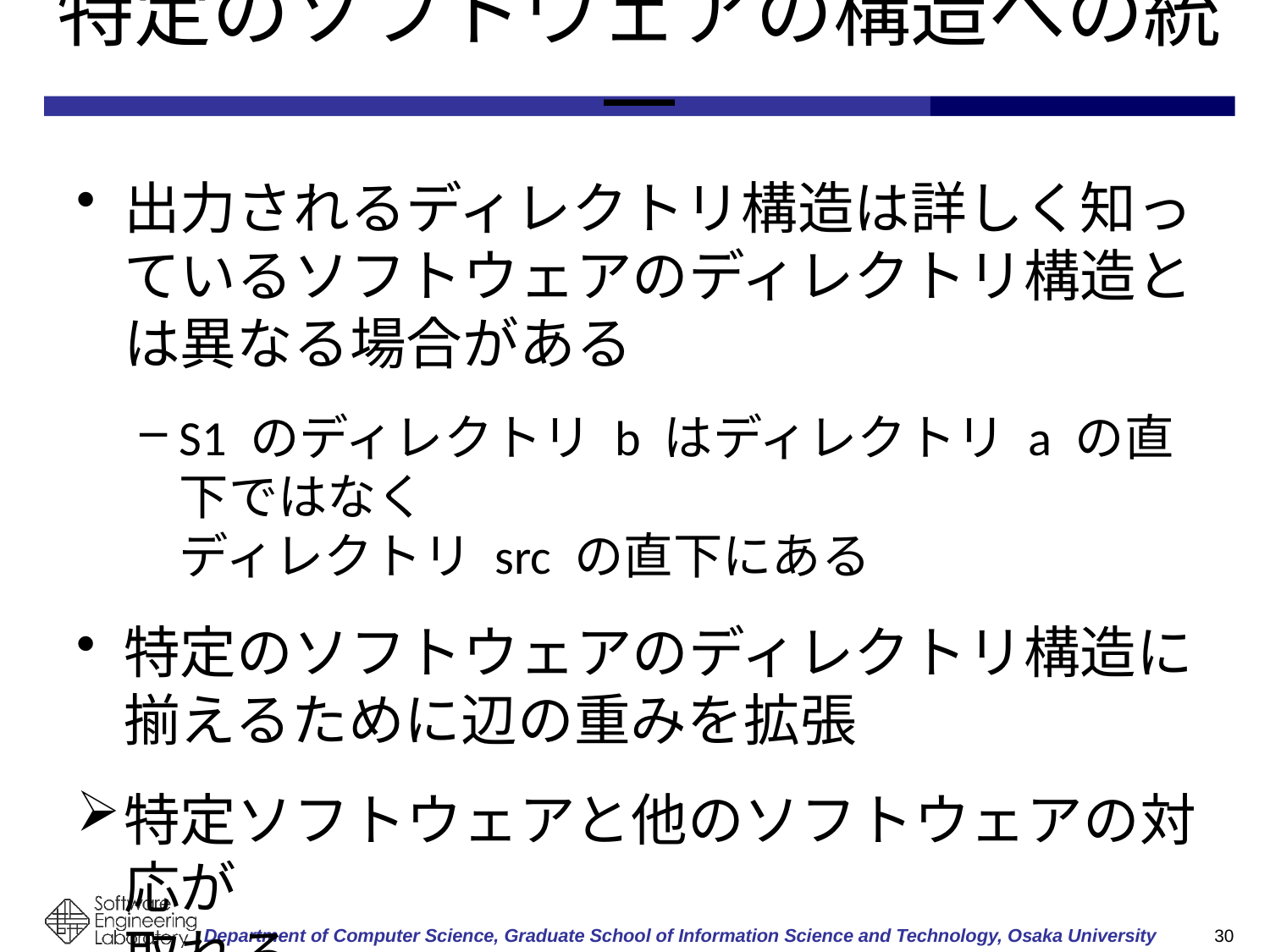

# 特定のソフトウェアの構造への統一
出力されるディレクトリ構造は詳しく知っているソフトウェアのディレクトリ構造とは異なる場合がある
S1 のディレクトリ b はディレクトリ a の直下ではなく
ディレクトリ src の直下にある
特定のソフトウェアのディレクトリ構造に
揃えるために辺の重みを拡張
特定ソフトウェアと他のソフトウェアの対応が
取れる
30